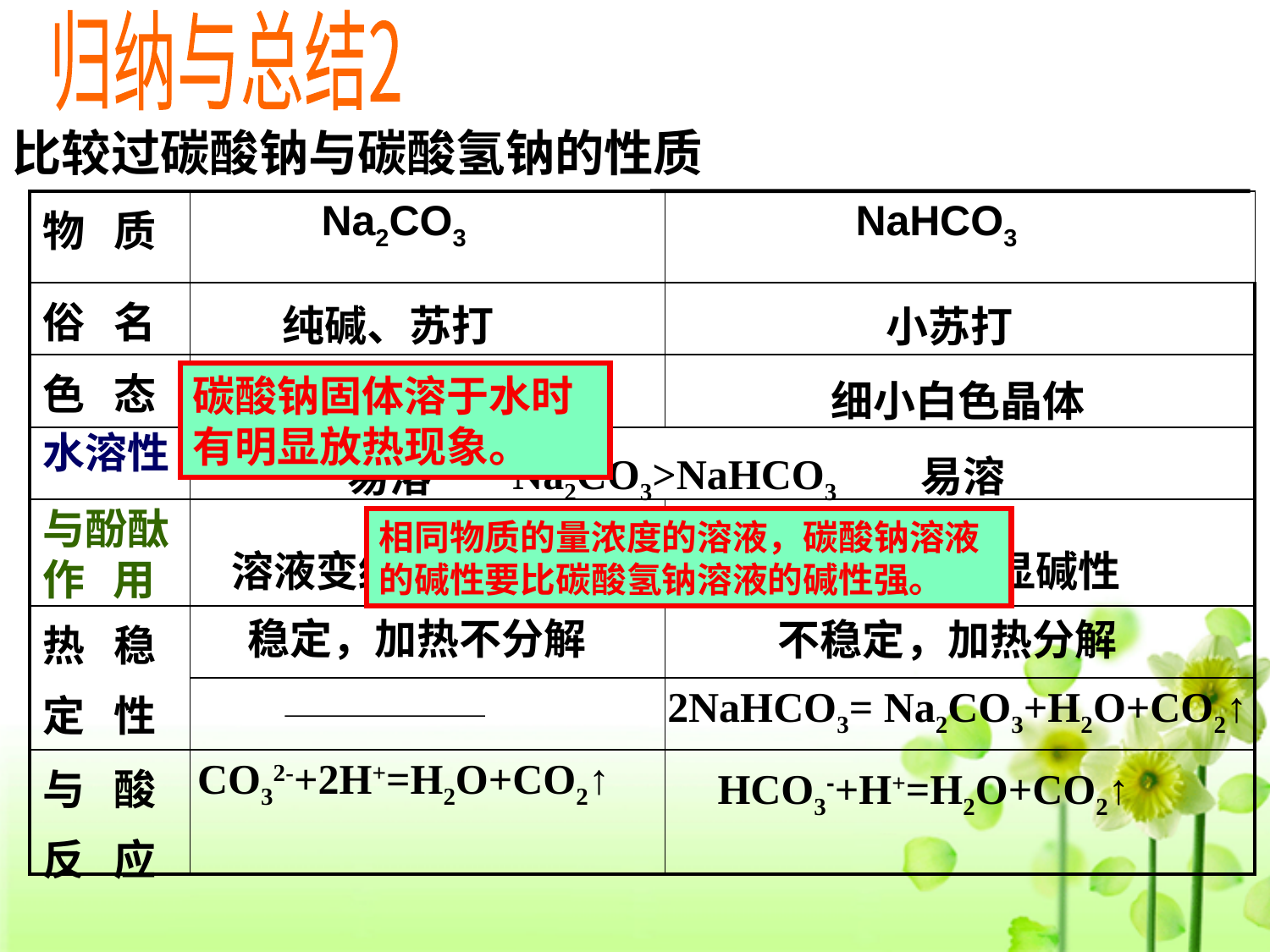

归纳与总结2
比较过碳酸钠与碳酸氢钠的性质
| 物 质 | Na2CO3 | NaHCO3 |
| --- | --- | --- |
| 俗 名 |  |  |
| 色 态 |  |  |
|  |  |  |
|  |  |  |
| 热 稳 定 性 |  |  |
|  |  |  |
| 与 酸 反 应 |  |  |

纯碱、苏打
小苏打
碳酸钠固体溶于水时有明显放热现象。
白色粉末
细小白色晶体
水溶性
Na2CO3>NaHCO3
易溶
易溶
与酚酞作   用
相同物质的量浓度的溶液，碳酸钠溶液的碱性要比碳酸氢钠溶液的碱性强。
溶液变红，显碱性
溶液变红，显碱性
稳定，加热不分解
不稳定，加热分解
2NaHCO3= Na2CO3+H2O+CO2↑

CO32-+2H+=H2O+CO2↑
HCO3-+H+=H2O+CO2↑